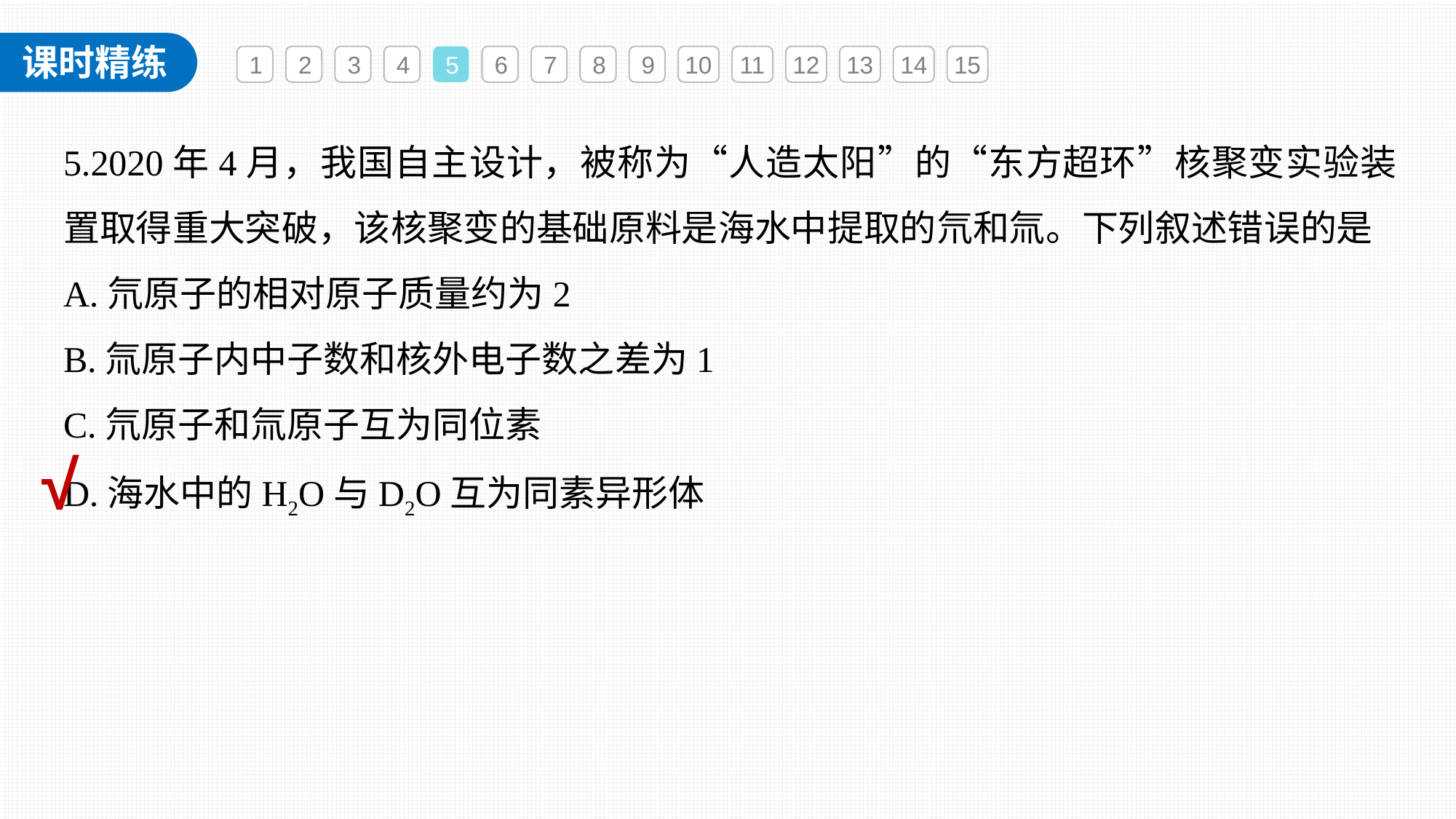

1
2
3
4
5
6
7
8
9
10
11
12
13
14
15
5.2020年4月，我国自主设计，被称为“人造太阳”的“东方超环”核聚变实验装置取得重大突破，该核聚变的基础原料是海水中提取的氘和氚。下列叙述错误的是
A.氘原子的相对原子质量约为2
B.氚原子内中子数和核外电子数之差为1
C.氘原子和氚原子互为同位素
D.海水中的H2O与D2O互为同素异形体
√